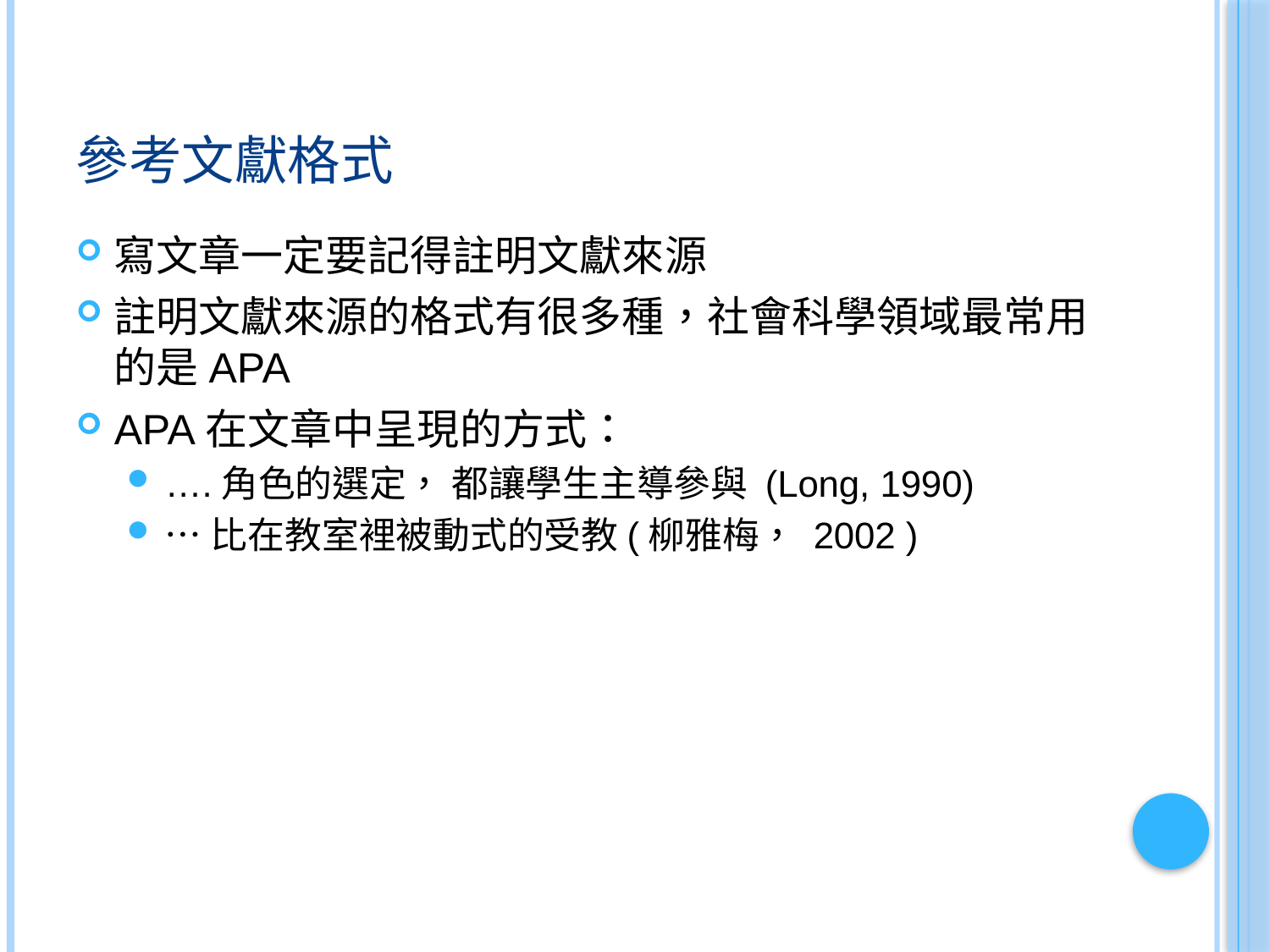

# 參考文獻格式
寫文章一定要記得註明文獻來源
註明文獻來源的格式有很多種，社會科學領域最常用的是APA
APA在文章中呈現的方式：
….角色的選定， 都讓學生主導參與 (Long, 1990)
…比在教室裡被動式的受教(柳雅梅， 2002 )